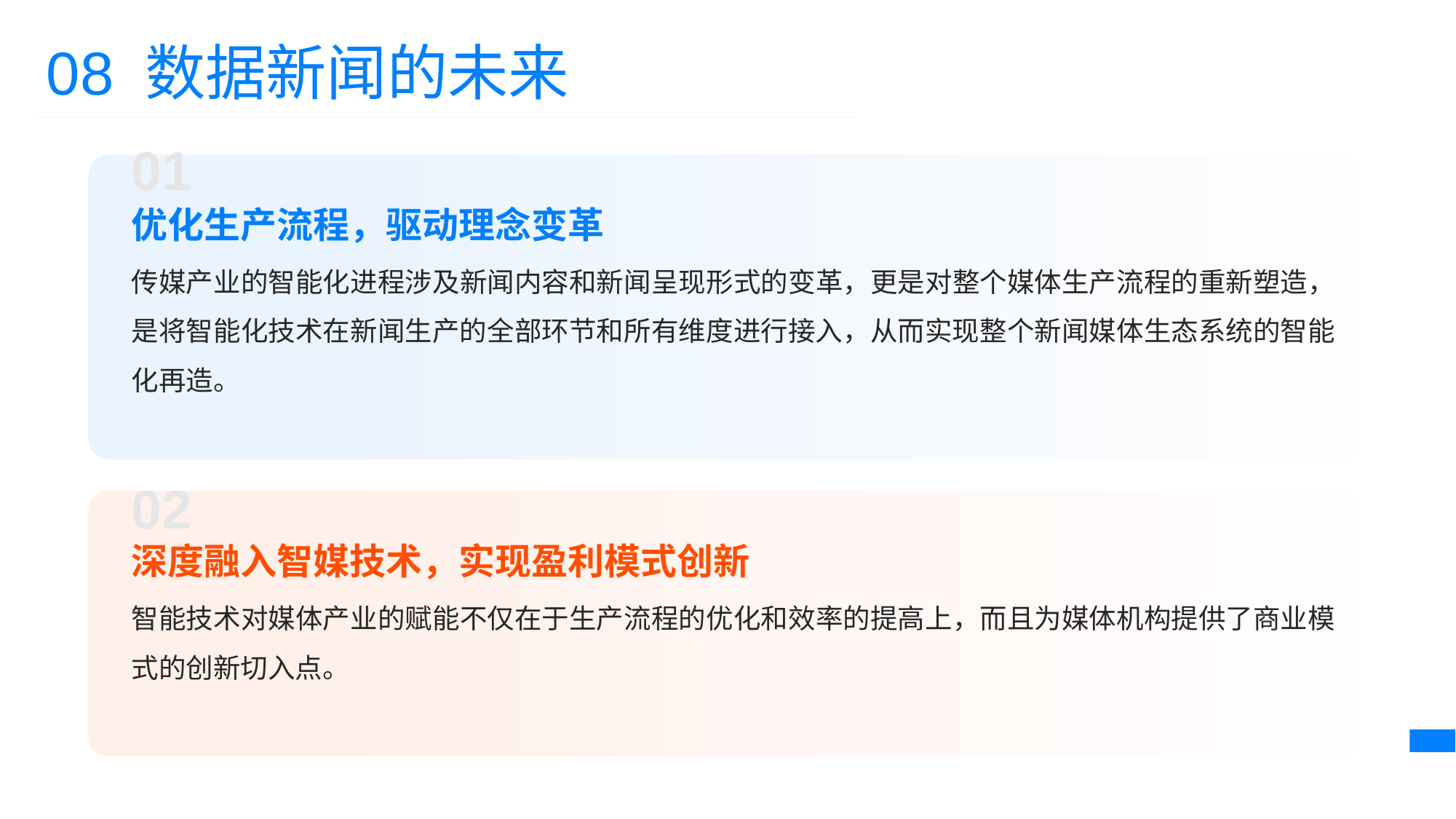

08 数据新闻的未来
01

优化生产流程，驱动理念变革
传媒产业的智能化进程涉及新闻内容和新闻呈现形式的变革，更是对整个媒体生产流程的重新塑造，是将智能化技术在新闻生产的全部环节和所有维度进行接入，从而实现整个新闻媒体生态系统的智能化再造。
02

深度融入智媒技术，实现盈利模式创新
智能技术对媒体产业的赋能不仅在于生产流程的优化和效率的提高上，而且为媒体机构提供了商业模式的创新切入点。